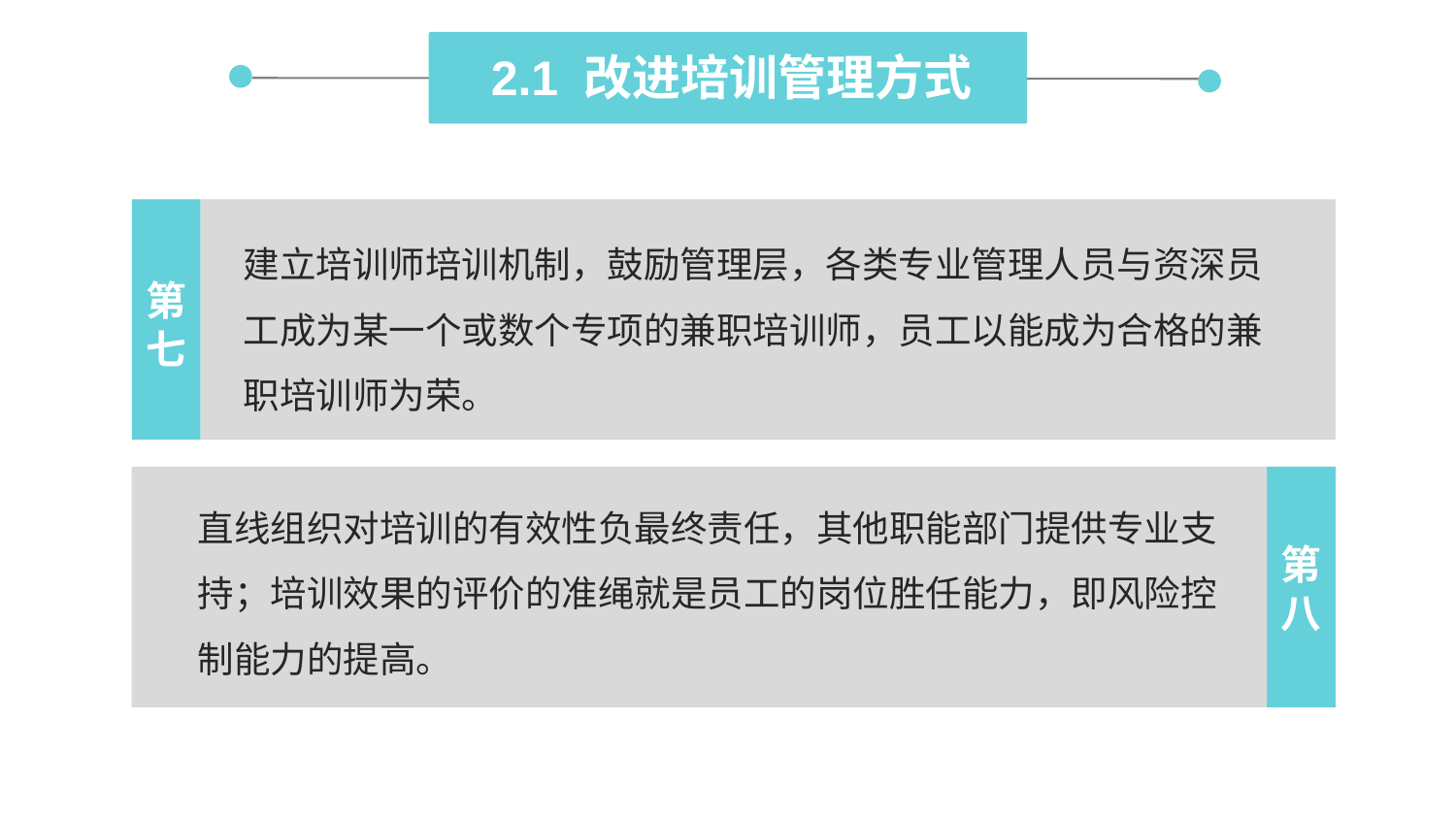

2.1 改进培训管理方式

建立培训师培训机制，鼓励管理层，各类专业管理人员与资深员工成为某一个或数个专项的兼职培训师，员工以能成为合格的兼职培训师为荣。
第七

直线组织对培训的有效性负最终责任，其他职能部门提供专业支持；培训效果的评价的准绳就是员工的岗位胜任能力，即风险控制能力的提高。
第八